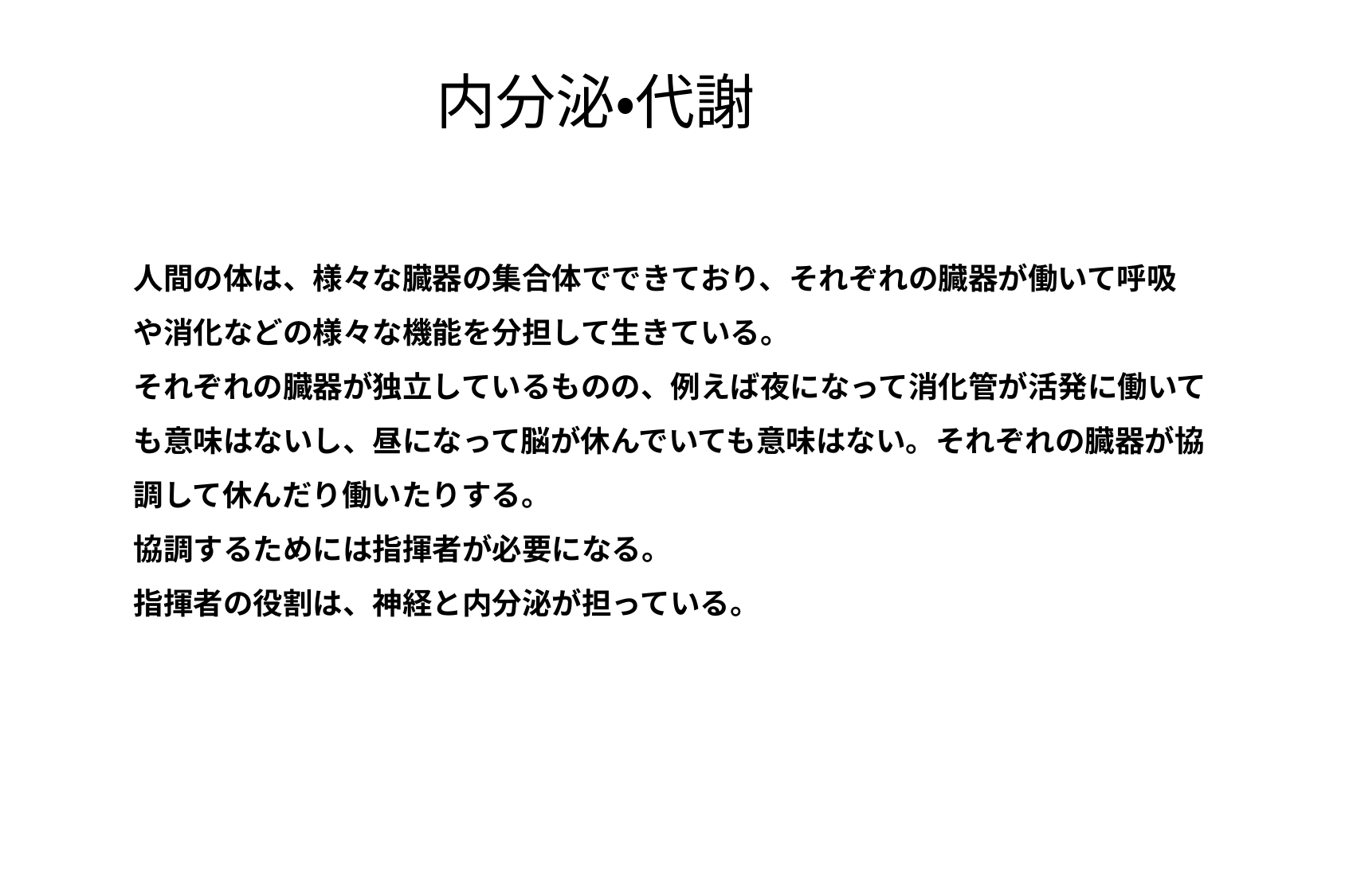

内分泌・代謝
人間の体は、様々な臓器の集合体でできており、それぞれの臓器が働いて呼吸や消化などの様々な機能を分担して生きている。
それぞれの臓器が独立しているものの、例えば夜になって消化管が活発に働いても意味はないし、昼になって脳が休んでいても意味はない。それぞれの臓器が協調して休んだり働いたりする。
協調するためには指揮者が必要になる。
指揮者の役割は、神経と内分泌が担っている。